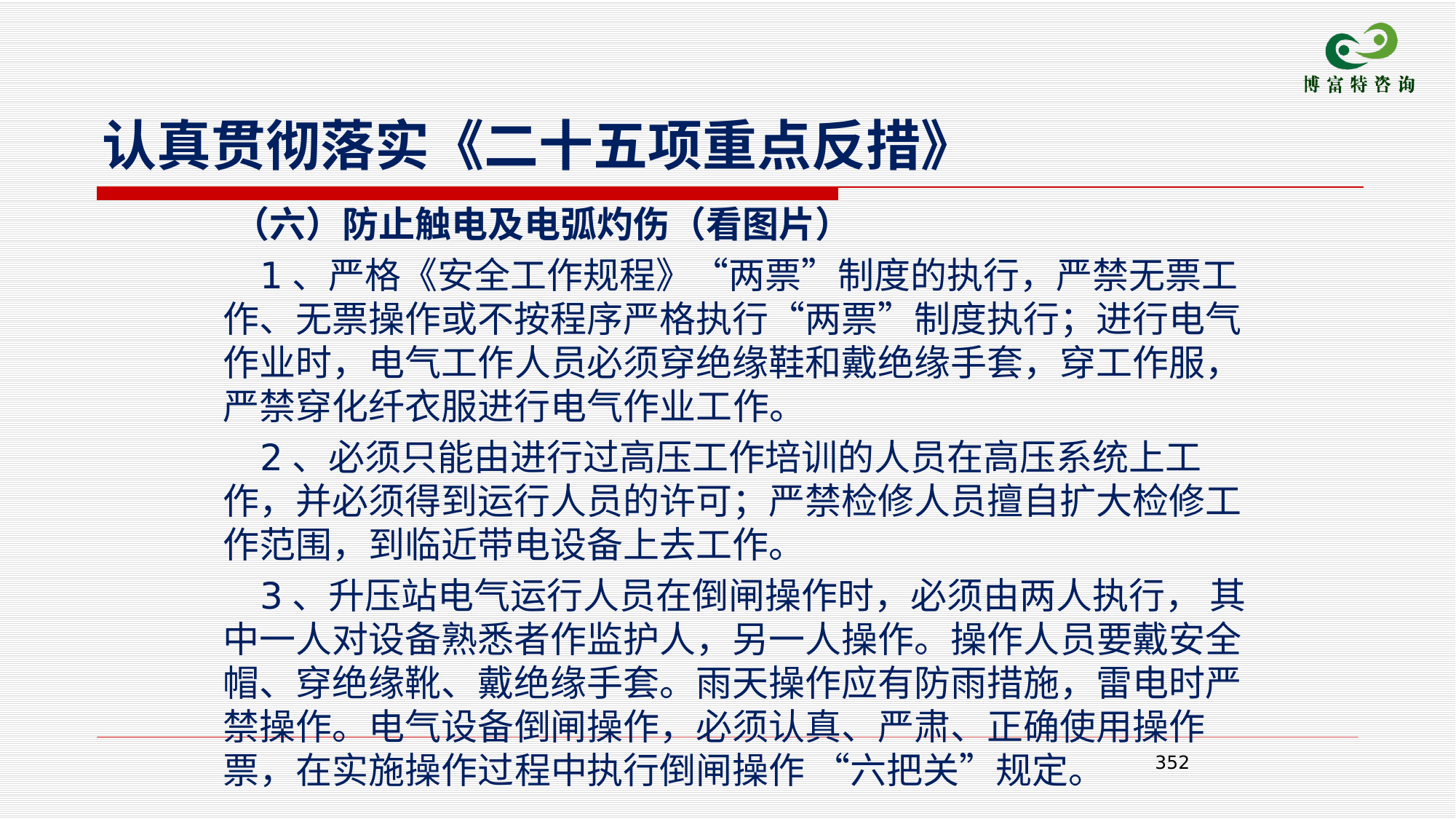

认真贯彻落实《二十五项重点反措》
       （六）防止触电及电弧灼伤（看图片）
        1、严格《安全工作规程》“两票”制度的执行，严禁无票工作、无票操作或不按程序严格执行“两票”制度执行；进行电气作业时，电气工作人员必须穿绝缘鞋和戴绝缘手套，穿工作服，严禁穿化纤衣服进行电气作业工作。
        2、必须只能由进行过高压工作培训的人员在高压系统上工作，并必须得到运行人员的许可；严禁检修人员擅自扩大检修工作范围，到临近带电设备上去工作。
        3、升压站电气运行人员在倒闸操作时，必须由两人执行， 其中一人对设备熟悉者作监护人，另一人操作。操作人员要戴安全帽、穿绝缘靴、戴绝缘手套。雨天操作应有防雨措施，雷电时严禁操作。电气设备倒闸操作，必须认真、严肃、正确使用操作票，在实施操作过程中执行倒闸操作 “六把关”规定。

352